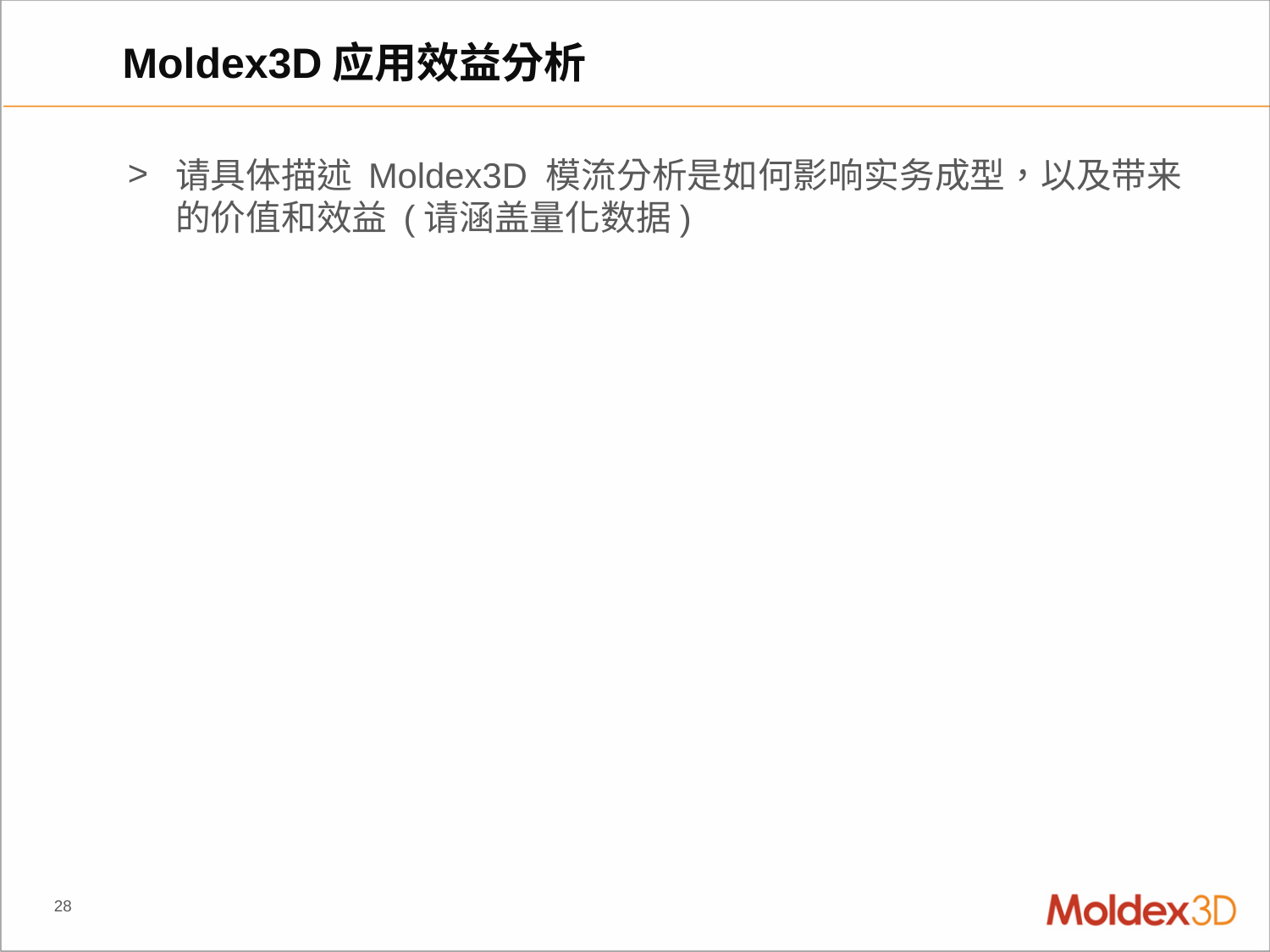

# Moldex3D应用效益分析
请具体描述 Moldex3D 模流分析是如何影响实务成型，以及带来的价值和效益 (请涵盖量化数据)